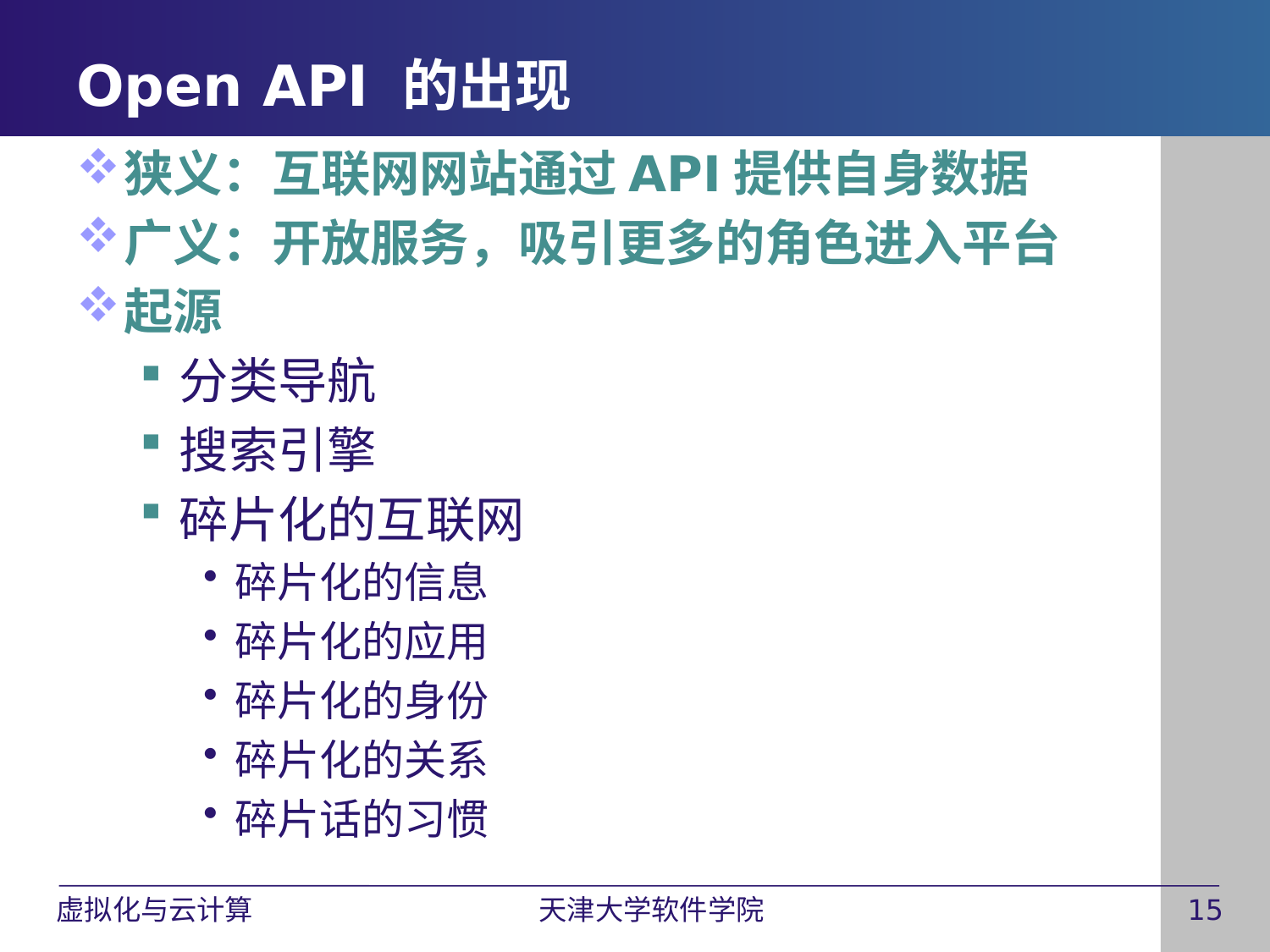

# Open API 的出现
狭义：互联网网站通过API提供自身数据
广义：开放服务，吸引更多的角色进入平台
起源
分类导航
搜索引擎
碎片化的互联网
碎片化的信息
碎片化的应用
碎片化的身份
碎片化的关系
碎片话的习惯